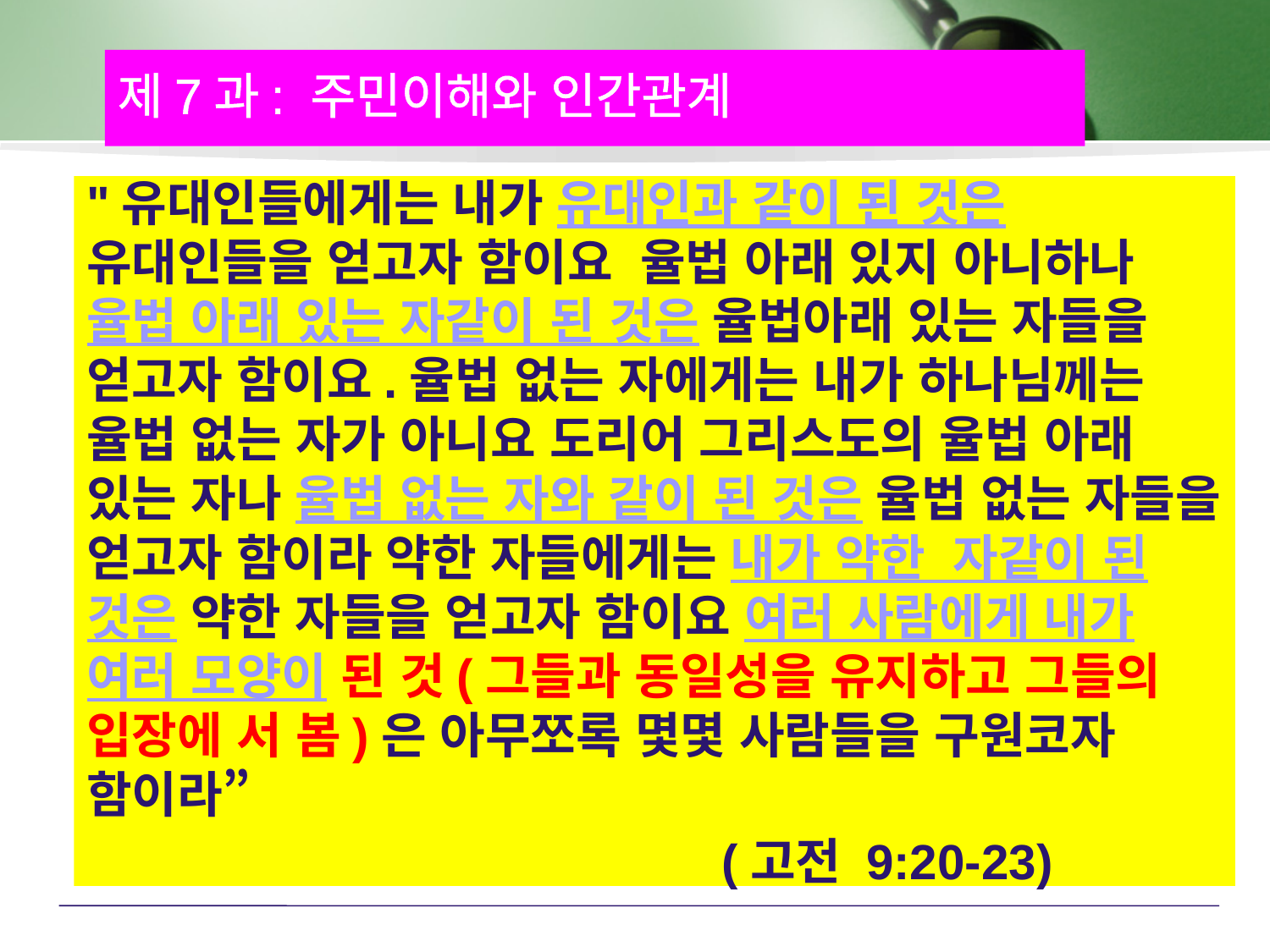

제7과: 주민이해와 인간관계
"유대인들에게는 내가 유대인과 같이 된 것은 유대인들을 얻고자 함이요  율법 아래 있지 아니하나 율법 아래 있는 자같이 된 것은 율법아래 있는 자들을 얻고자 함이요.율법 없는 자에게는 내가 하나님께는 율법 없는 자가 아니요 도리어 그리스도의 율법 아래 있는 자나 율법 없는 자와 같이 된 것은 율법 없는 자들을 얻고자 함이라 약한 자들에게는 내가 약한  자같이 된 것은 약한 자들을 얻고자 함이요 여러 사람에게 내가 여러 모양이 된 것(그들과 동일성을 유지하고 그들의 입장에 서 봄)은 아무쪼록 몇몇 사람들을 구원코자 함이라”
					(고전 9:20-23)